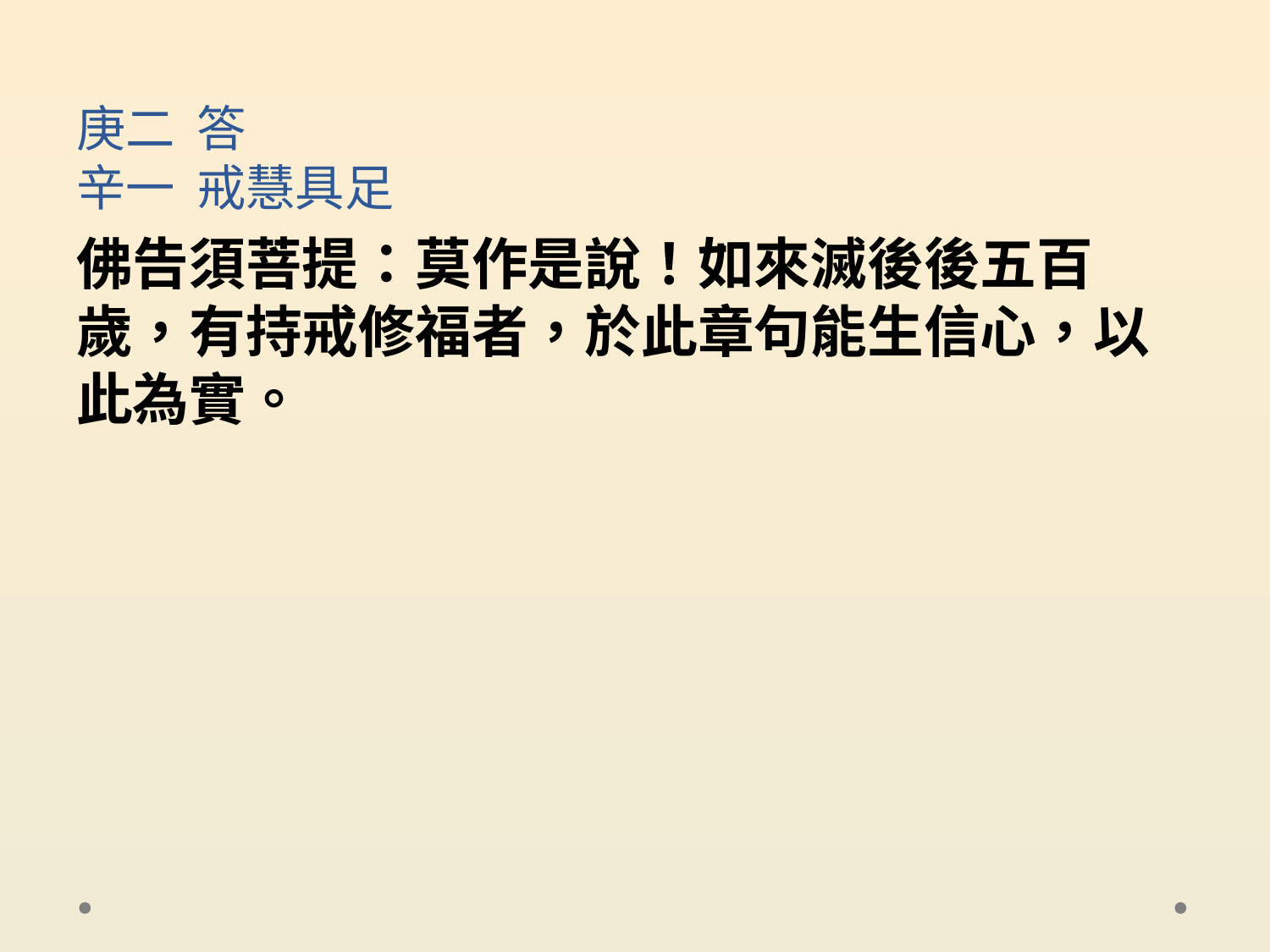

# 庚二  答 辛一  戒慧具足
佛告須菩提：莫作是說！如來滅後後五百歲，有持戒修福者，於此章句能生信心，以此為實。